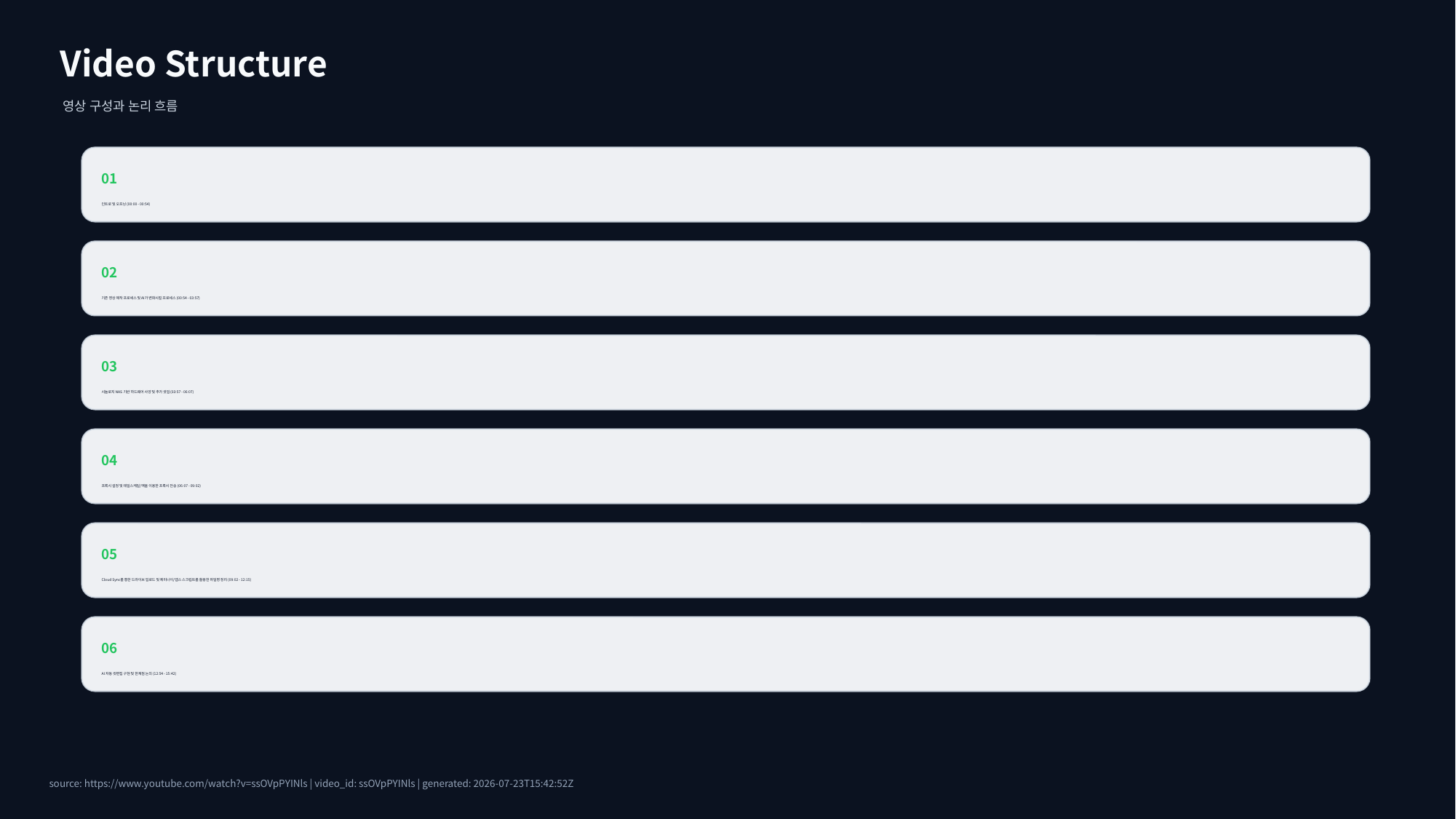

Video Structure
영상 구성과 논리 흐름

01
인트로 및 오프닝 (00:00 - 00:54)

02
기존 영상 제작 프로세스 및 AI가 변화시킬 프로세스 (00:54 - 03:57)

03
시놀로지 NAS 기반 하드웨어 사양 및 추가 셋업 (03:57 - 06:07)

04
프록시 설정 및 테일스케일/맥을 이용한 프록시 전송 (06:07 - 09:02)

05
Cloud Sync를 통한 드라이브 업로드 및 제미나이/앱스 스크립트를 활용한 파일명 정리 (09:02 - 12:15)

06
AI 자동 컷편집 구현 및 한계점 논의 (12:54 - 15:42)
source: https://www.youtube.com/watch?v=ssOVpPYINls | video_id: ssOVpPYINls | generated: 2026-07-23T15:42:52Z